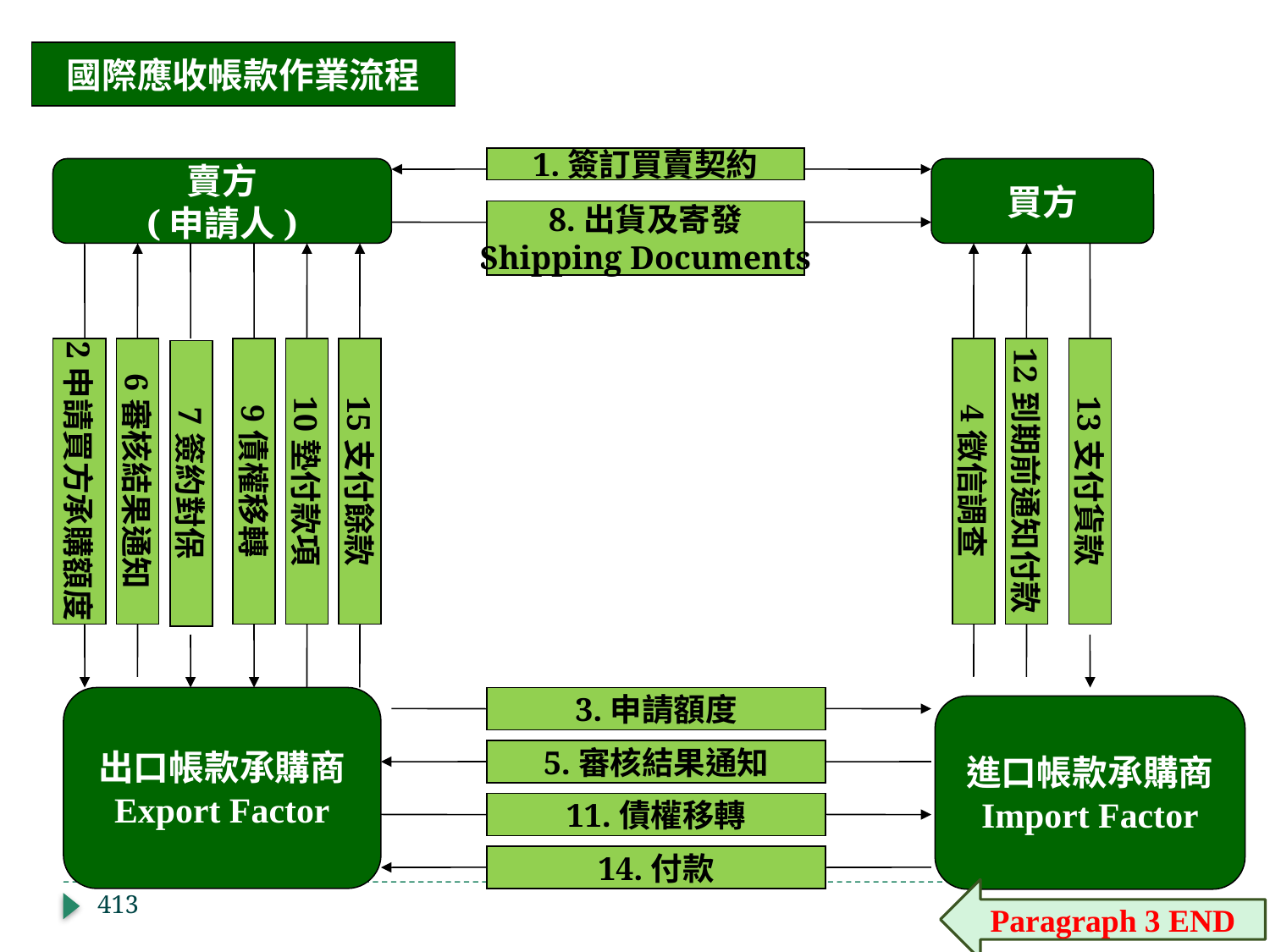

國際應收帳款作業流程
1.簽訂買賣契約
賣方
(申請人)
買方

8.出貨及寄發
Shipping Documents

2申請買方承購額度
6審核結果通知
9債權移轉
10墊付款項
15支付餘款
4徵信調查
12到期前通知付款
13支付貨款
7簽約對保

出口帳款承購商
Export Factor
3.申請額度
進口帳款承購商
Import Factor

5.審核結果通知

11.債權移轉

14.付款

Paragraph 3 END
413